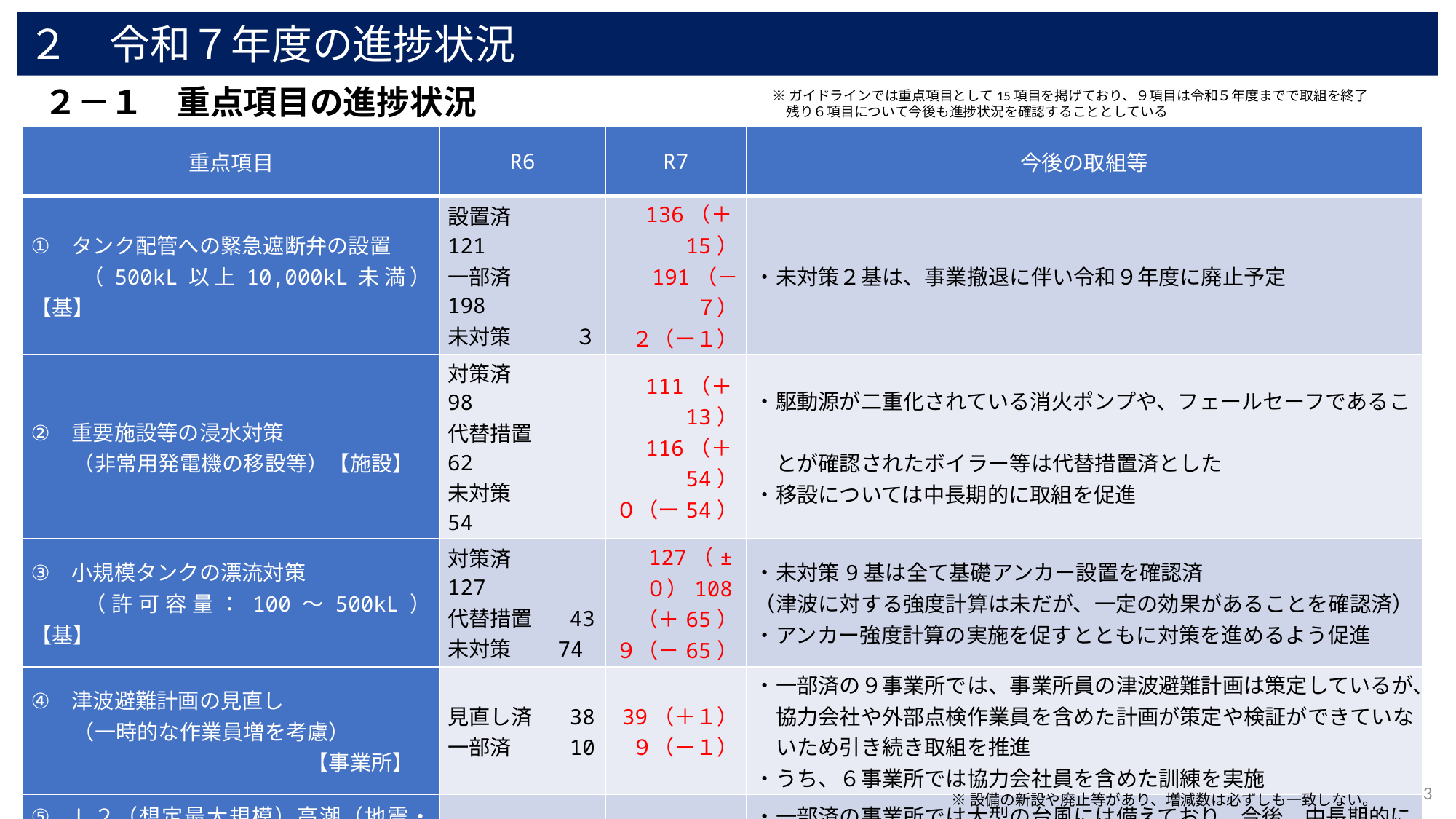

２　令和７年度の進捗状況
# ２－１　重点項目の進捗状況
※ガイドラインでは重点項目として15項目を掲げており、９項目は令和５年度までで取組を終了
　残り６項目について今後も進捗状況を確認することとしている
| 重点項目 | R6 | R7 | 今後の取組等 |
| --- | --- | --- | --- |
| タンク配管への緊急遮断弁の設置 　　（500kL以上10,000kL未満）【基】 | 設置済 　　121 一部済 　　198 未対策　　　３ | 136（＋15） 191（－７） ２（ー１） | ・未対策２基は、事業撤退に伴い令和９年度に廃止予定 |
| 重要施設等の浸水対策 　　（非常用発電機の移設等）【施設】 | 対策済　　　98 代替措置　　62 未対策　　　54 | 111（＋13） 116（＋54） ０（ー54） | ・駆動源が二重化されている消火ポンプや、フェールセーフであるこ　 　とが確認されたボイラー等は代替措置済とした ・移設については中長期的に取組を促進 |
| 小規模タンクの漂流対策 　　（許可容量：100～500kL）【基】 | 対策済　 　127 代替措置　 43 未対策　 74 | 127（±０）108（＋65） ９（－65） | ・未対策9基は全て基礎アンカー設置を確認済 （津波に対する強度計算は未だが、一定の効果があることを確認済） ・アンカー強度計算の実施を促すとともに対策を進めるよう促進 |
| 津波避難計画の見直し 　　（一時的な作業員増を考慮） 　　　　　　　　　　　　　【事業所】 | 見直し済　 38 一部済　　 10 | 39（＋１） ９（－１） | ・一部済の９事業所では、事業所員の津波避難計画は策定しているが、 　協力会社や外部点検作業員を含めた計画が策定や検証ができていな 　いため引き続き取組を推進 ・うち、６事業所では協力会社員を含めた訓練を実施 |
| Ｌ２（想定最大規模）高潮（地震・津波を除く）に備えたソフト対策 　　　　　　　　　　　　　【事業所】 | 実施済　 18 一部済　 30 | 18（±０） 30（±０） | ・一部済の事業所では大型の台風には備えており、今後、中長期的に 　取組予定 ・実施済の事業所における事例を紹介し対策を進めるよう促進 |
| プラント保安における 　　IoT・AIの利活用　　　 【事業所】 | 活用例　 20 | 21（＋１） | ・事業所における好事例を紹介し促進 |

3
※設備の新設や廃止等があり、増減数は必ずしも一致しない。